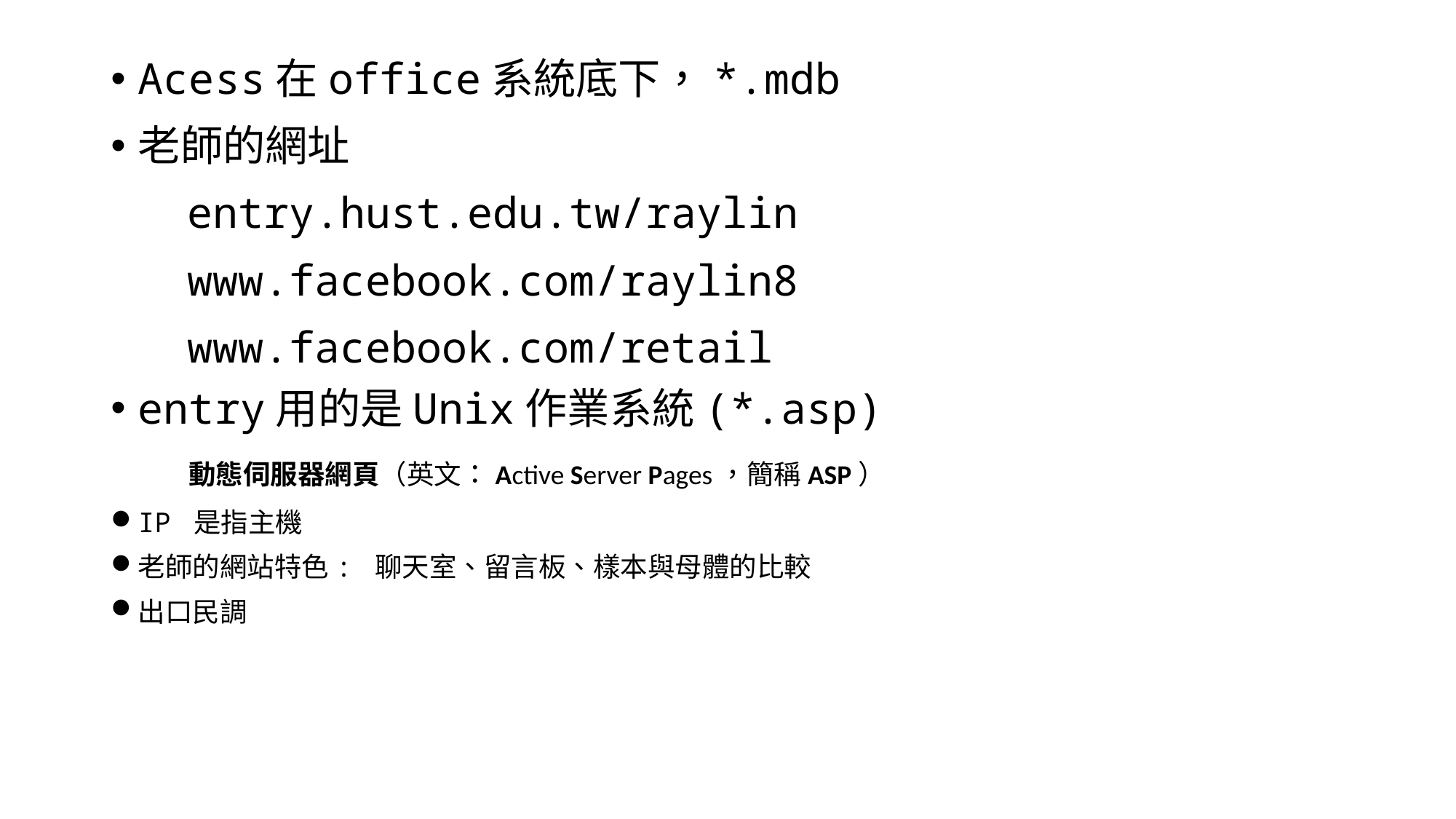

Acess在office系統底下，*.mdb
老師的網址
   entry.hust.edu.tw/raylin
   www.facebook.com/raylin8
   www.facebook.com/retail
entry用的是Unix作業系統(*.asp)
       動態伺服器網頁（英文：Active Server Pages，簡稱ASP）
IP 是指主機
老師的網站特色: 聊天室、留言板、樣本與母體的比較
出口民調